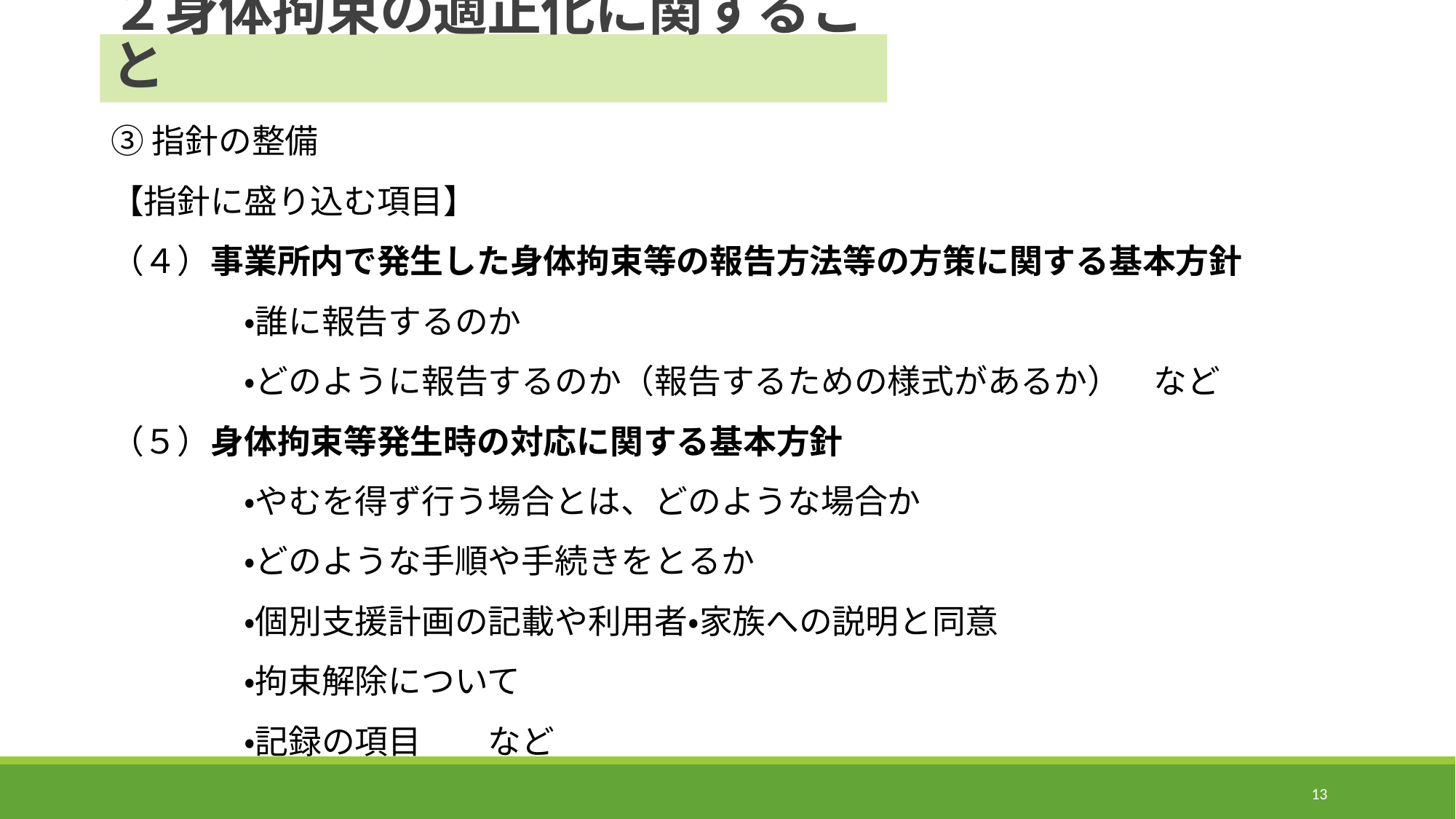

２身体拘束の適正化に関すること
③指針の整備
【指針に盛り込む項目】
（４）事業所内で発生した身体拘束等の報告方法等の方策に関する基本方針
　　　　・誰に報告するのか
　　　　・どのように報告するのか（報告するための様式があるか）　など
（５）身体拘束等発生時の対応に関する基本方針
　　　　・やむを得ず行う場合とは、どのような場合か
　　　　・どのような手順や手続きをとるか
　　　　・個別支援計画の記載や利用者・家族への説明と同意
　　　　・拘束解除について
　　　　・記録の項目　　など
13